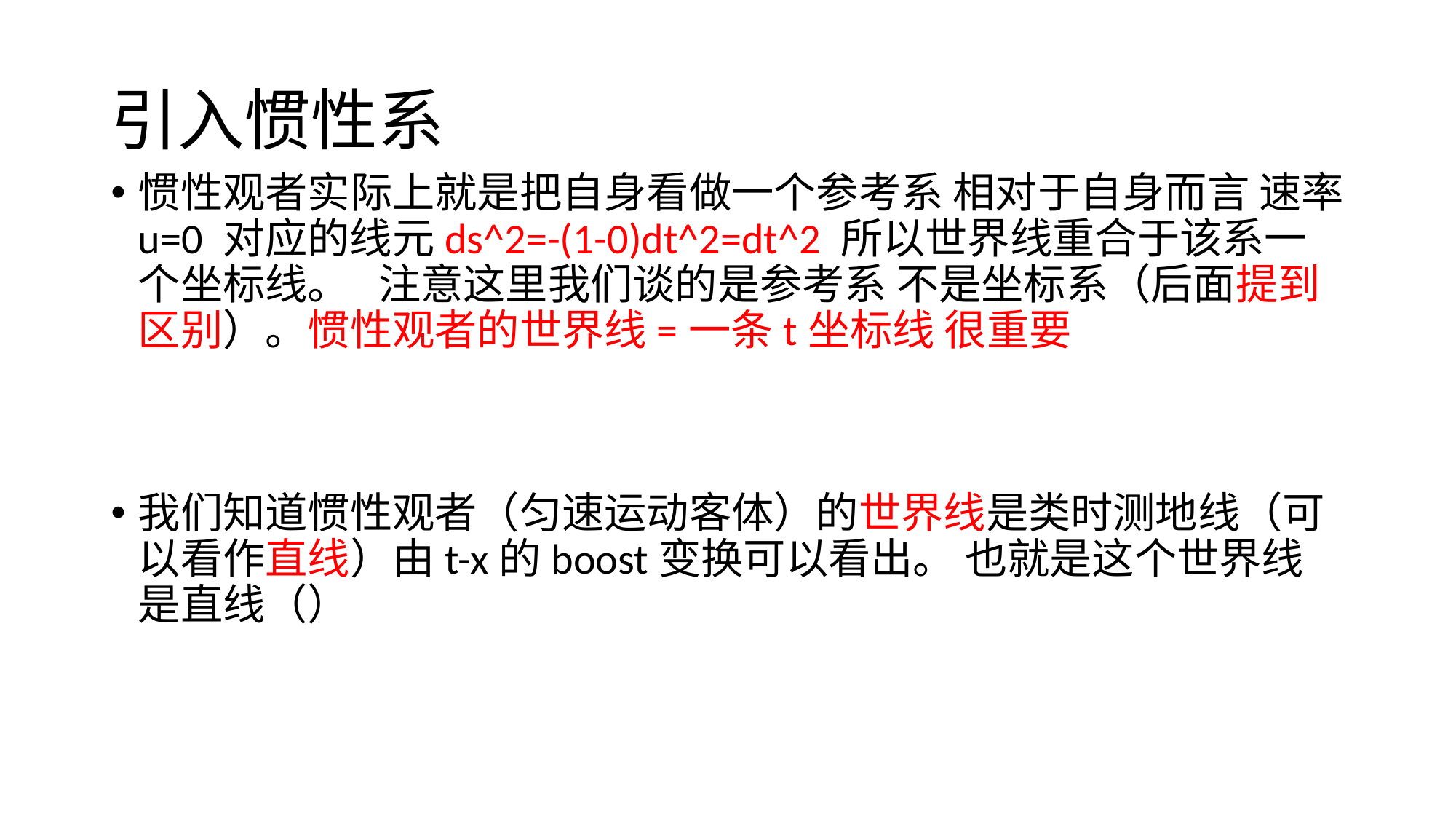

# 引入惯性系
惯性观者实际上就是把自身看做一个参考系 相对于自身而言 速率u=0 对应的线元ds^2=-(1-0)dt^2=dt^2 所以世界线重合于该系一个坐标线。   注意这里我们谈的是参考系 不是坐标系（后面提到区别）。惯性观者的世界线=一条t坐标线 很重要

我们知道惯性观者（匀速运动客体）的世界线是类时测地线（可以看作直线）由t-x的boost变换可以看出。 也就是这个世界线是直线（）